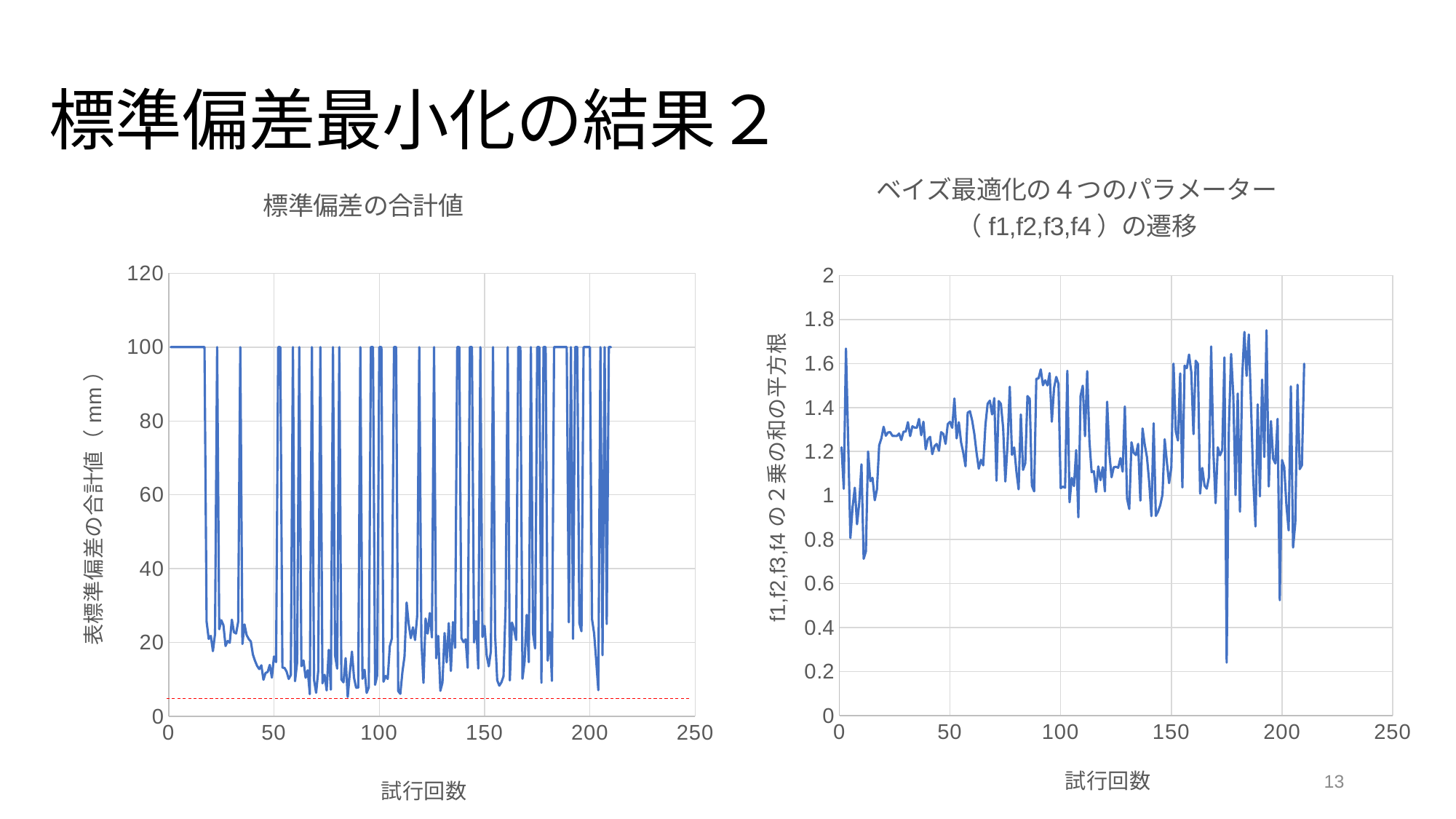

# 標準偏差最小化の結果２

### Chart: ベイズ最適化の４つのパラメーター（f1,f2,f3,f4）の遷移

| Category |  |
|---|---|

### Chart: 標準偏差の合計値

| Category |  |
|---|---|
13